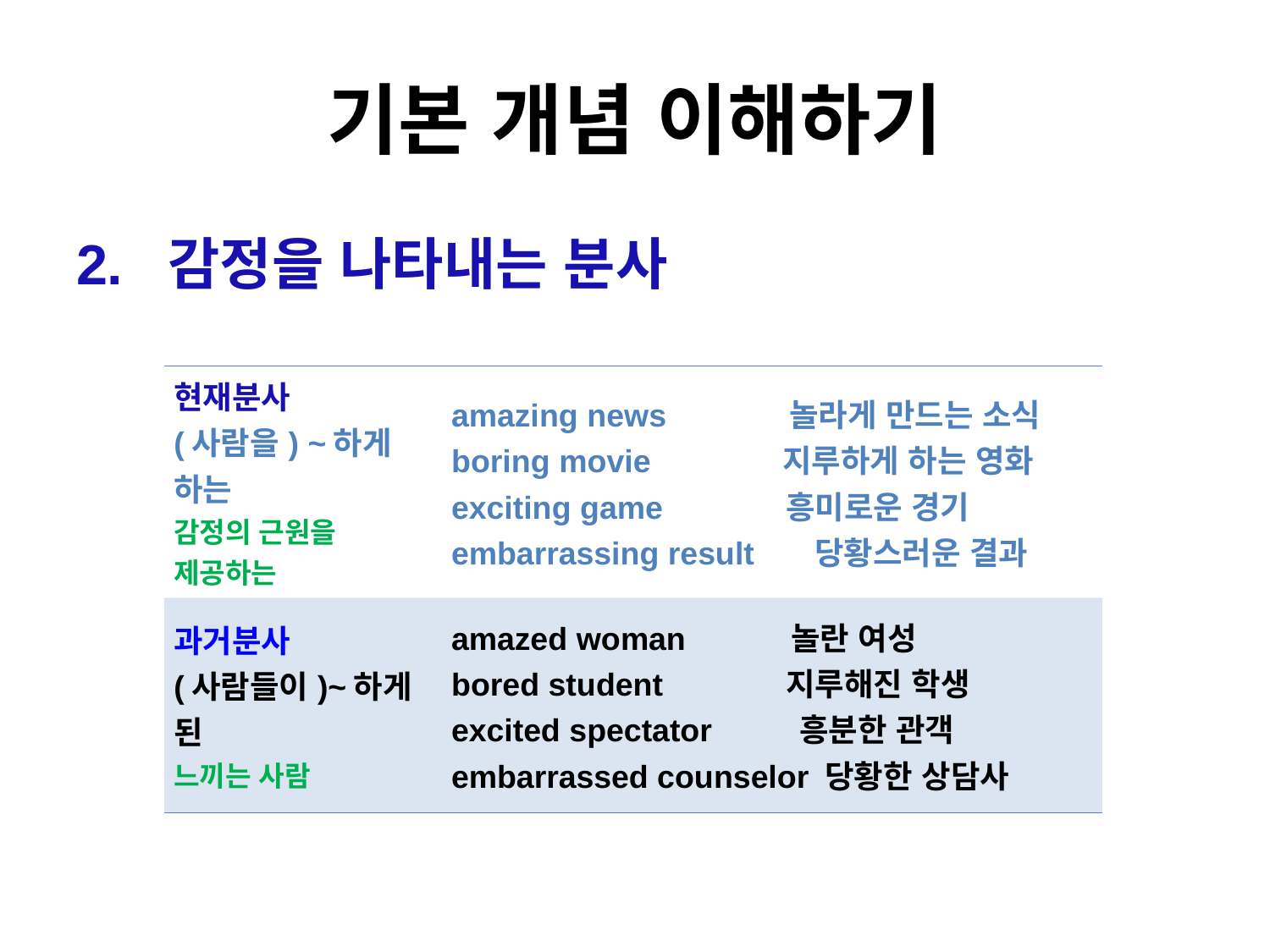

# 기본 개념 이해하기
2.  감정을 나타내는 분사

| 현재분사 (사람을) ~하게 하는 감정의 근원을 제공하는 | amazing news 놀라게 만드는 소식 boring movie 지루하게 하는 영화 exciting game 흥미로운 경기 embarrassing result 당황스러운 결과 |
| --- | --- |
| 과거분사 (사람들이)~하게 된 느끼는 사람 | amazed woman 놀란 여성 bored student 지루해진 학생 excited spectator 흥분한 관객 embarrassed counselor 당황한 상담사 |